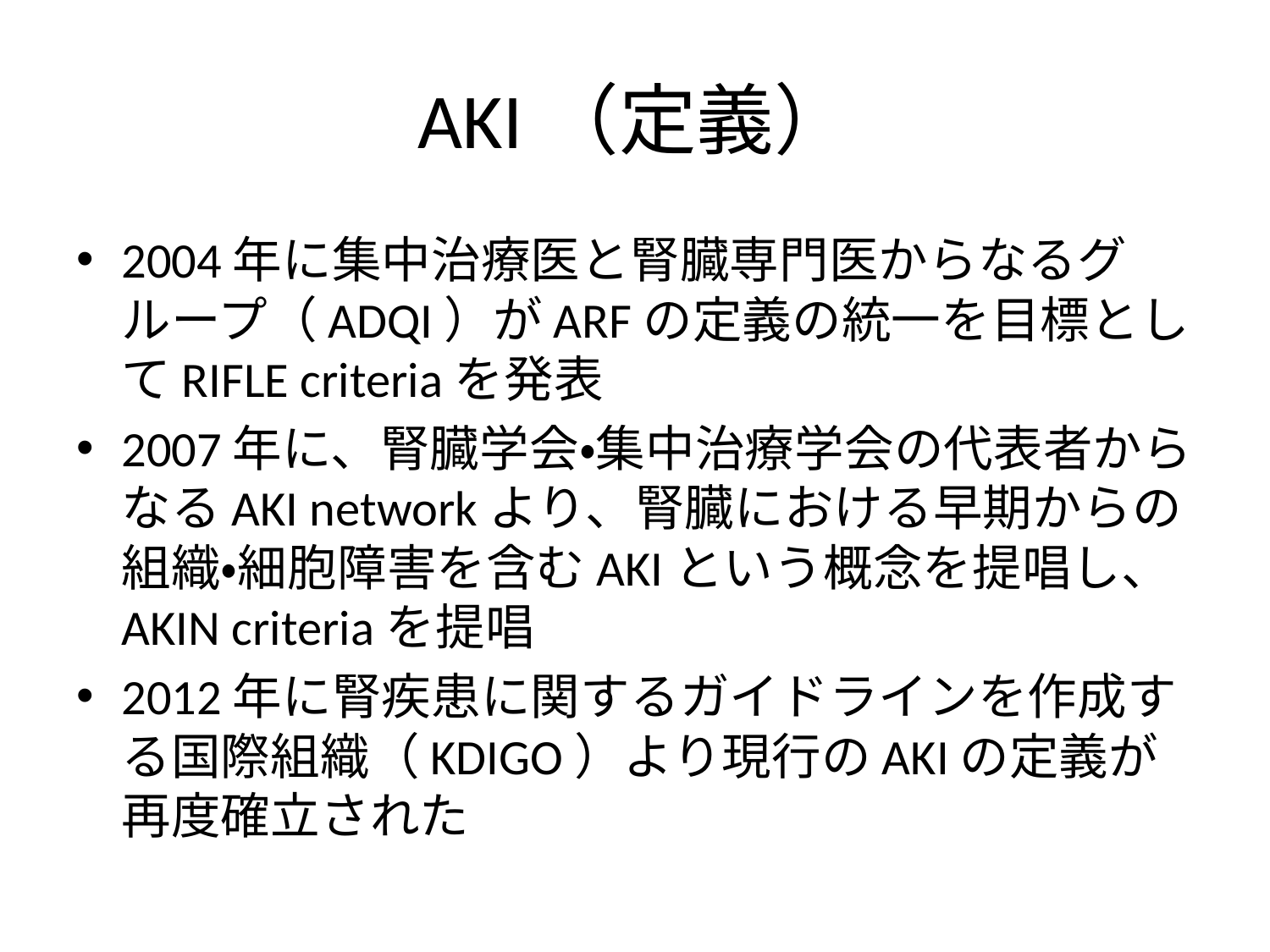

# AKI（定義）
2004年に集中治療医と腎臓専門医からなるグループ（ADQI）がARFの定義の統一を目標としてRIFLE criteriaを発表
2007年に、腎臓学会・集中治療学会の代表者からなるAKI networkより、腎臓における早期からの組織・細胞障害を含むAKIという概念を提唱し、AKIN criteriaを提唱
2012年に腎疾患に関するガイドラインを作成する国際組織（KDIGO）より現行のAKIの定義が再度確立された